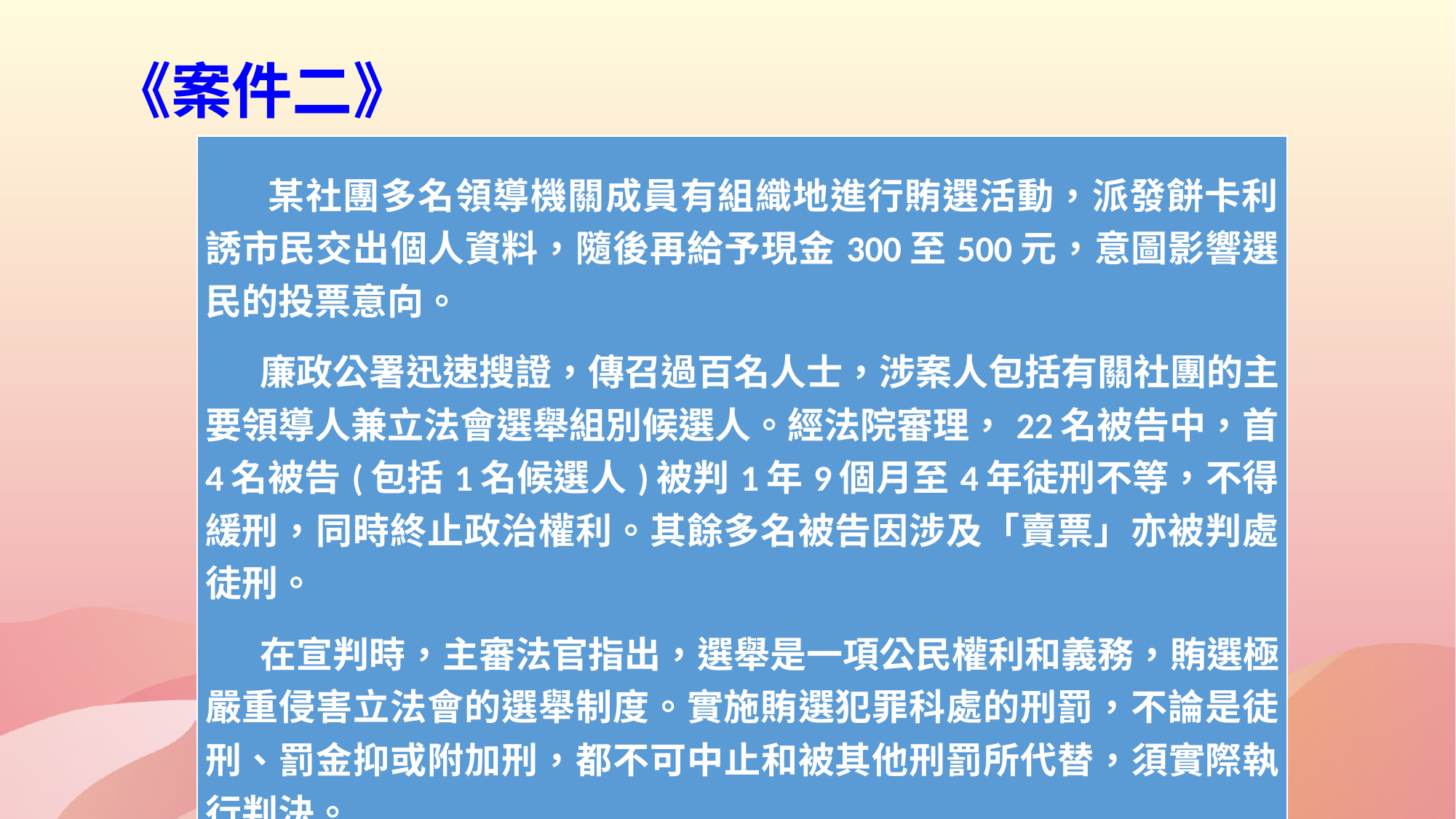

# 《案件二》
| 某社團多名領導機關成員有組織地進行賄選活動，派發餅卡利誘市民交出個人資料，隨後再給予現金300至500元，意圖影響選民的投票意向。  　廉政公署迅速搜證，傳召過百名人士，涉案人包括有關社團的主要領導人兼立法會選舉組別候選人。經法院審理，22名被告中，首4名被告(包括1名候選人)被判1年9個月至4年徒刑不等，不得緩刑，同時終止政治權利。其餘多名被告因涉及「賣票」亦被判處徒刑。  　在宣判時，主審法官指出，選舉是一項公民權利和義務，賄選極嚴重侵害立法會的選舉制度。實施賄選犯罪科處的刑罰，不論是徒刑、罰金抑或附加刑，都不可中止和被其他刑罰所代替，須實際執行判決。 |
| --- |